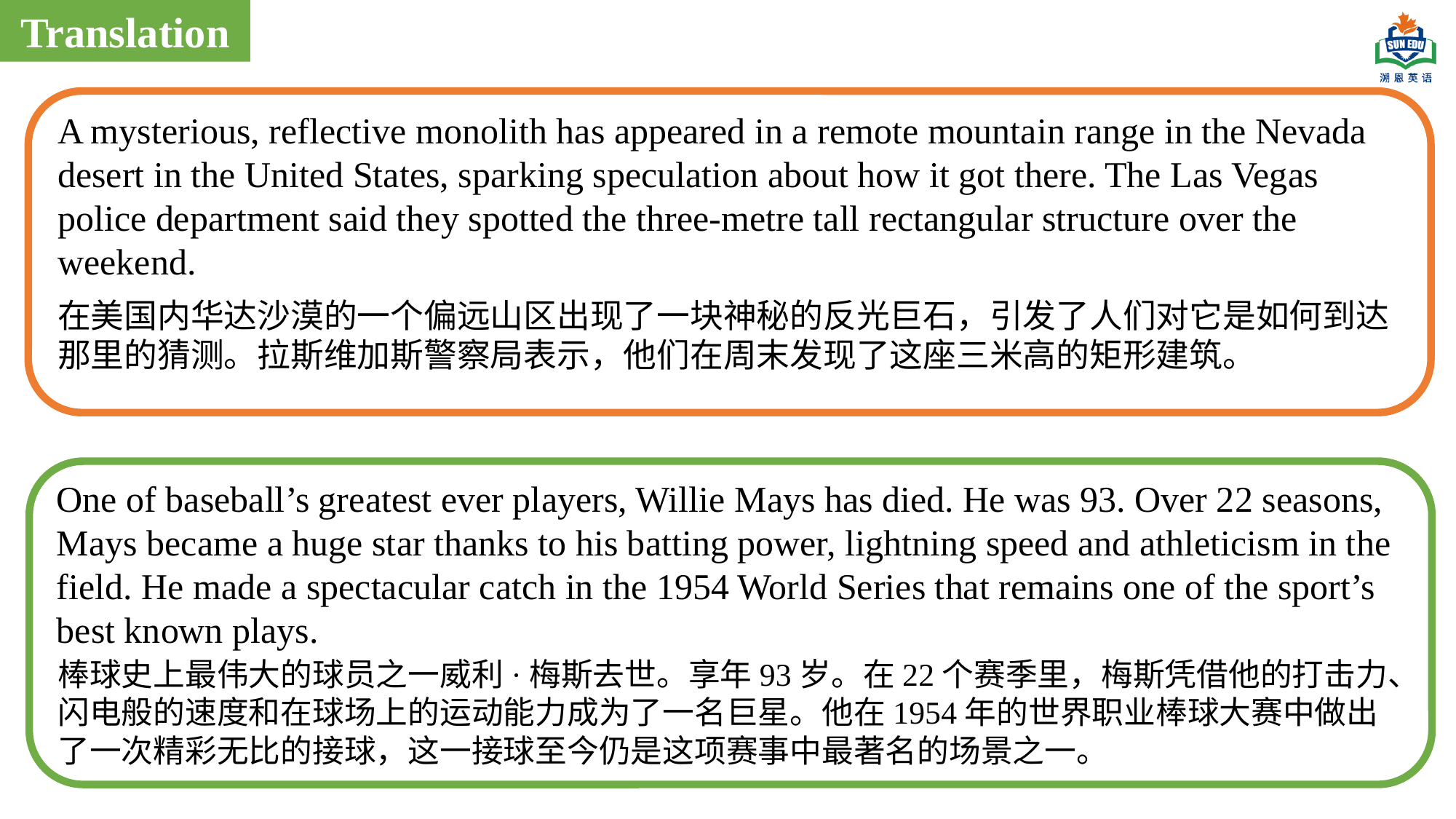

Translation

A mysterious, reflective monolith has appeared in a remote mountain range in the Nevada desert in the United States, sparking speculation about how it got there. The Las Vegas police department said they spotted the three-metre tall rectangular structure over the weekend.
在美国内华达沙漠的一个偏远山区出现了一块神秘的反光巨石，引发了人们对它是如何到达那里的猜测。拉斯维加斯警察局表示，他们在周末发现了这座三米高的矩形建筑。

One of baseball’s greatest ever players, Willie Mays has died. He was 93. Over 22 seasons, Mays became a huge star thanks to his batting power, lightning speed and athleticism in the field. He made a spectacular catch in the 1954 World Series that remains one of the sport’s best known plays.
棒球史上最伟大的球员之一威利·梅斯去世。享年93岁。在22个赛季里，梅斯凭借他的打击力、闪电般的速度和在球场上的运动能力成为了一名巨星。他在1954年的世界职业棒球大赛中做出了一次精彩无比的接球，这一接球至今仍是这项赛事中最著名的场景之一。